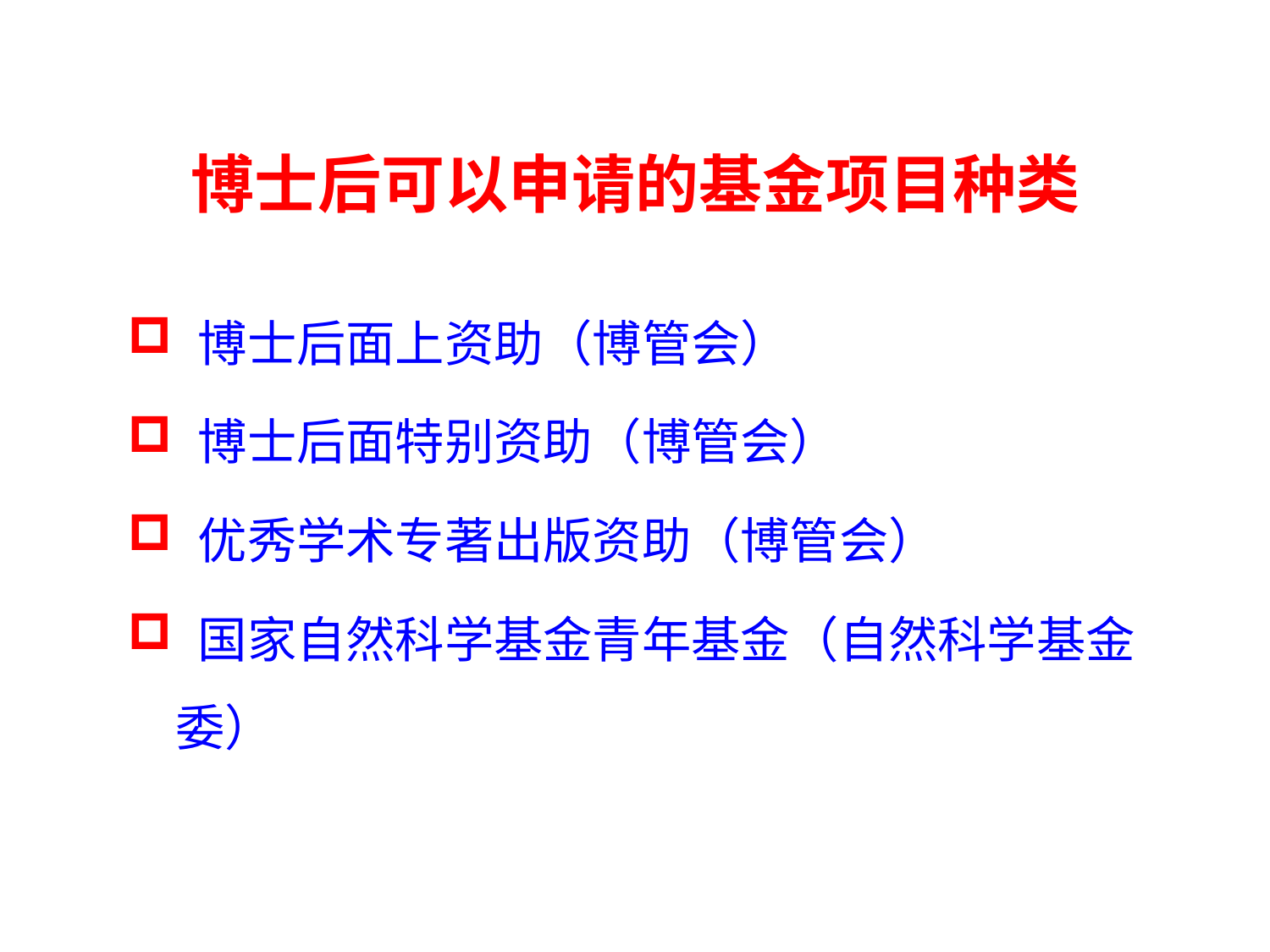

# 博士后可以申请的基金项目种类
 博士后面上资助（博管会）
 博士后面特别资助（博管会）
 优秀学术专著出版资助（博管会）
 国家自然科学基金青年基金（自然科学基金委）